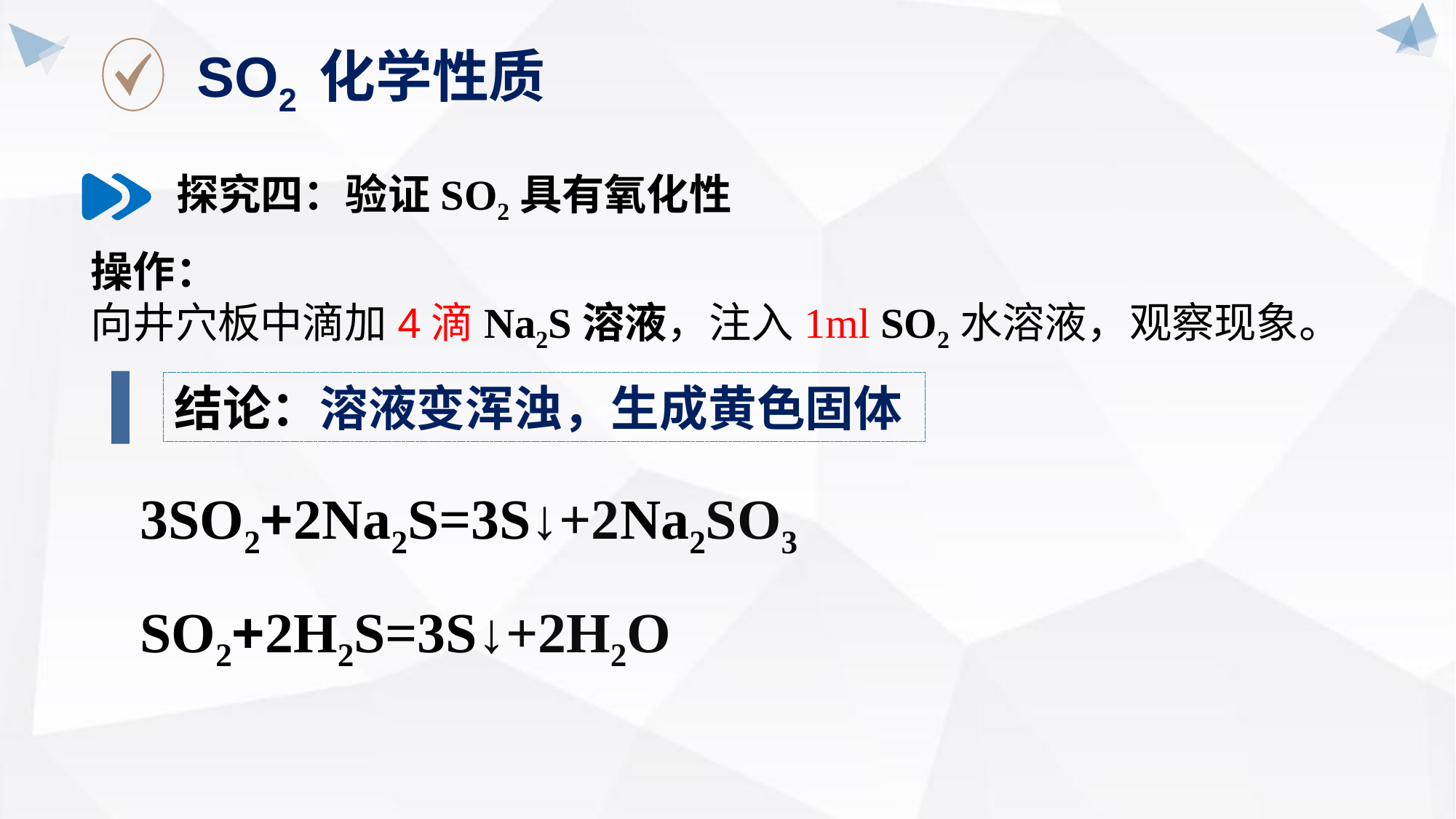

SO2 化学性质
探究四：验证SO2具有氧化性

操作：
向井穴板中滴加4滴Na2S溶液，注入1ml SO2水溶液，观察现象。

结论：溶液变浑浊，生成黄色固体
3SO2+2Na2S=3S↓+2Na2SO3
SO2+2H2S=3S↓+2H2O